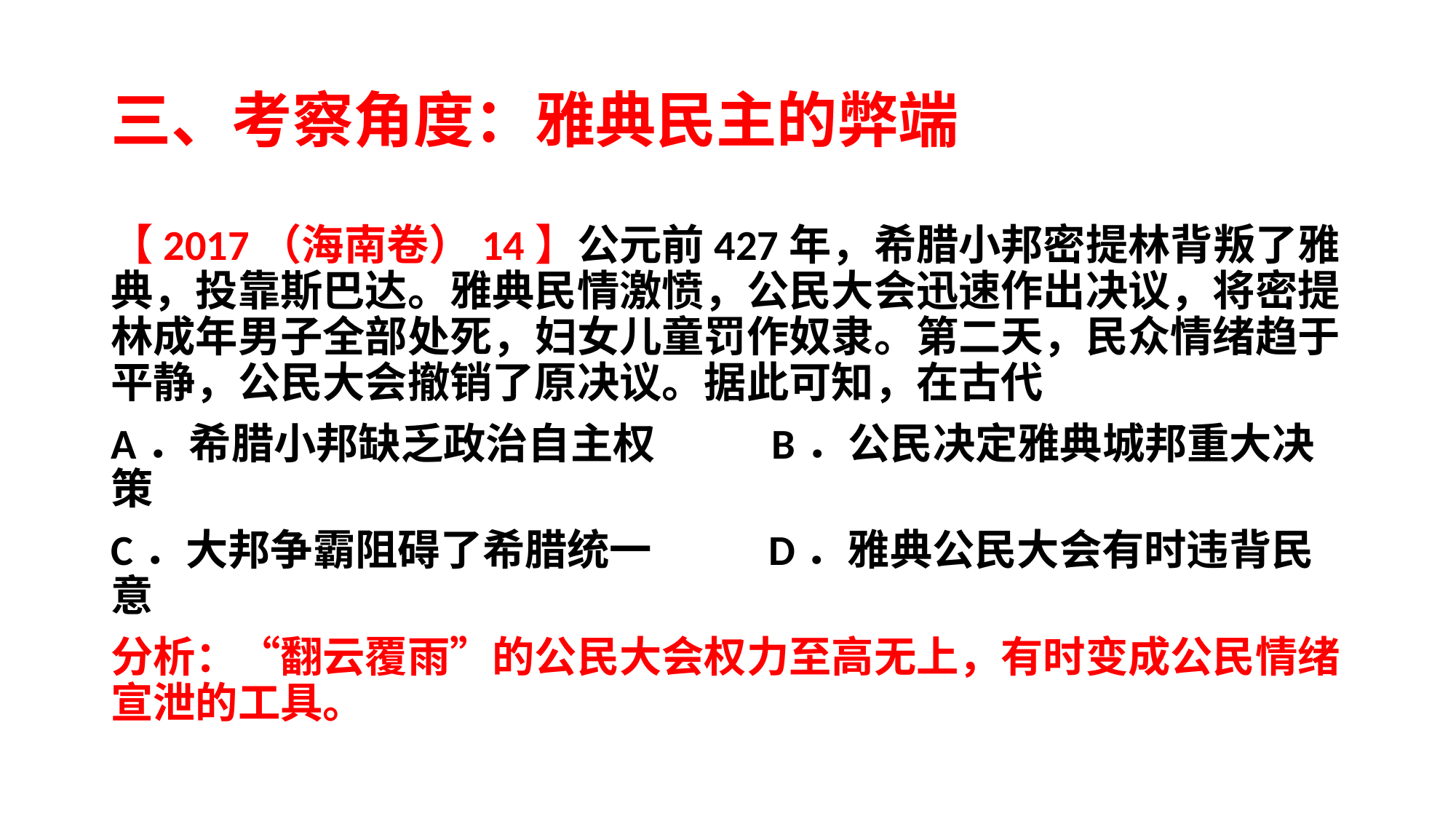

# 三、考察角度：雅典民主的弊端
【2017（海南卷）14】公元前427年，希腊小邦密提林背叛了雅典，投靠斯巴达。雅典民情激愤，公民大会迅速作出决议，将密提林成年男子全部处死，妇女儿童罚作奴隶。第二天，民众情绪趋于平静，公民大会撤销了原决议。据此可知，在古代
A．希腊小邦缺乏政治自主权           B．公民决定雅典城邦重大决策
C．大邦争霸阻碍了希腊统一           D．雅典公民大会有时违背民意
分析：“翻云覆雨”的公民大会权力至高无上，有时变成公民情绪宣泄的工具。